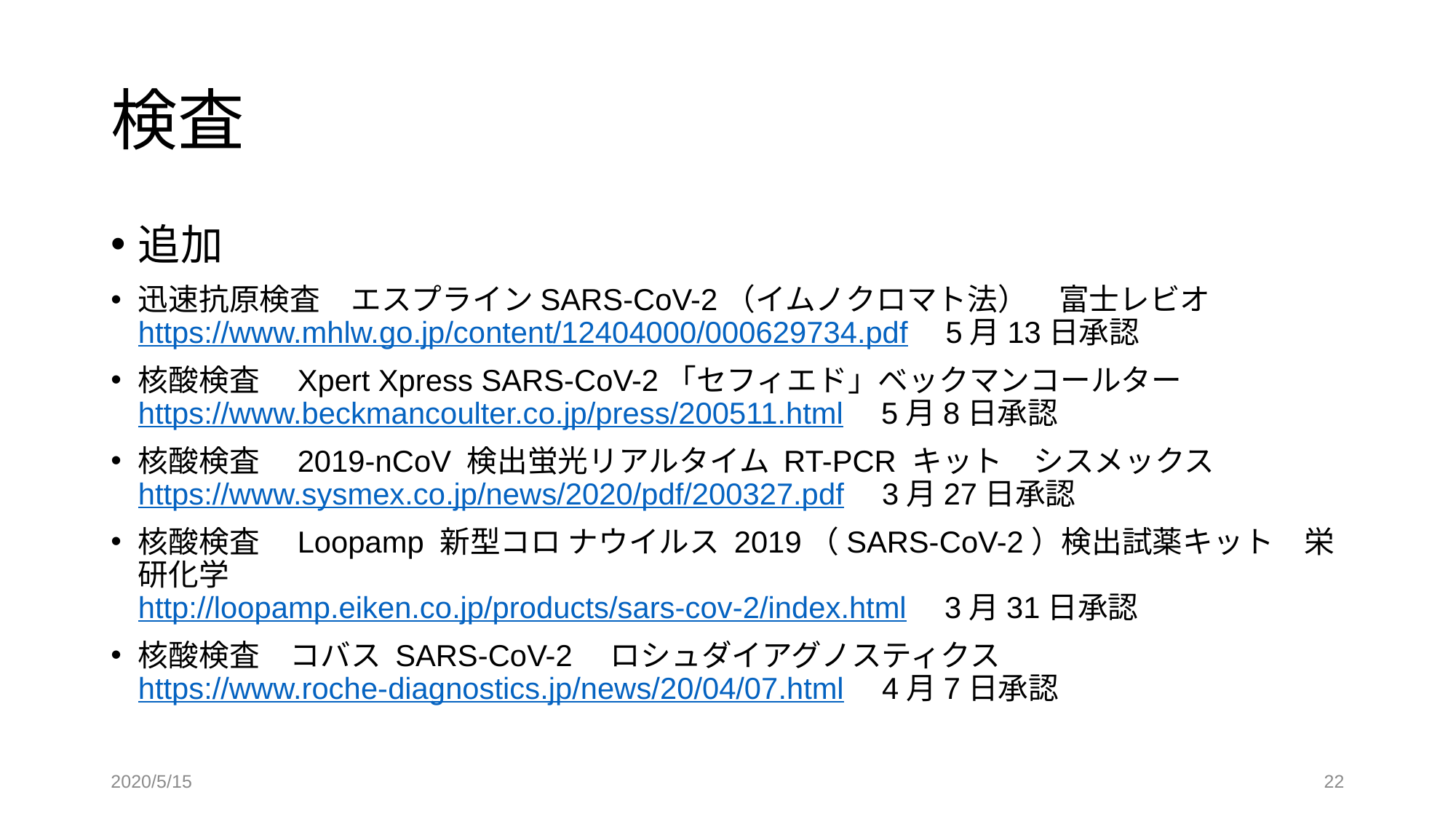

# 検査
追加
迅速抗原検査　エスプラインSARS-CoV-2（イムノクロマト法）　富士レビオ
https://www.mhlw.go.jp/content/12404000/000629734.pdf　5月13日承認
核酸検査　Xpert Xpress SARS-CoV-2「セフィエド」ベックマンコールター
https://www.beckmancoulter.co.jp/press/200511.html　5月8日承認
核酸検査　2019-nCoV 検出蛍光リアルタイム RT-PCR キット　シスメックス
https://www.sysmex.co.jp/news/2020/pdf/200327.pdf　3月27日承認
核酸検査　Loopamp 新型コロ ナウイルス 2019（SARS-CoV-2）検出試薬キット　栄研化学
http://loopamp.eiken.co.jp/products/sars-cov-2/index.html　3月31日承認
核酸検査　コバス SARS-CoV-2　ロシュダイアグノスティクス
https://www.roche-diagnostics.jp/news/20/04/07.html　4月7日承認

2020/5/15
22